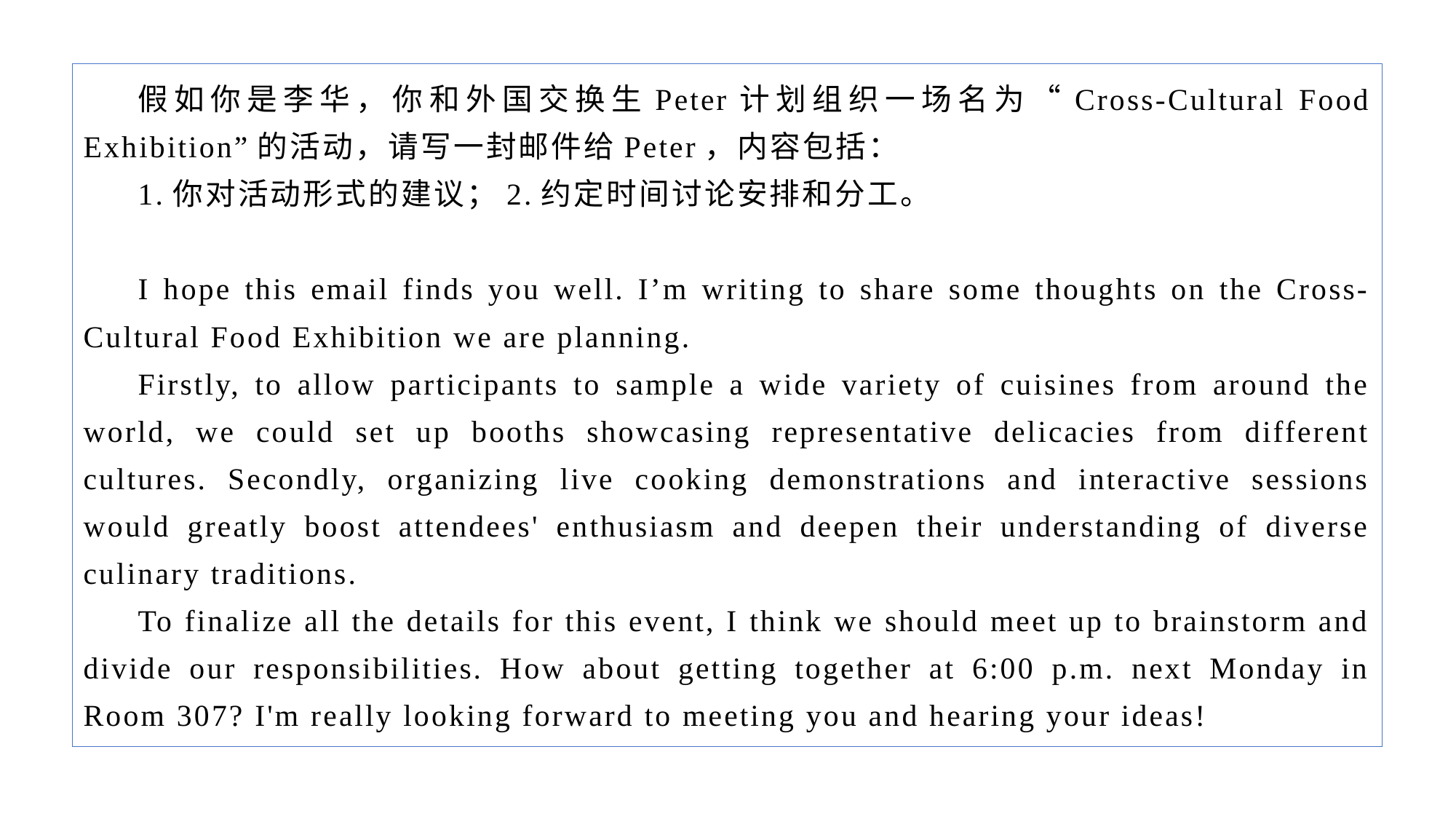

假如你是李华，你和外国交换生Peter计划组织一场名为“Cross-Cultural Food Exhibition”的活动，请写一封邮件给Peter，内容包括：
1.你对活动形式的建议；2.约定时间讨论安排和分工。

I hope this email finds you well. I’m writing to share some thoughts on the Cross-Cultural Food Exhibition we are planning.
Firstly, to allow participants to sample a wide variety of cuisines from around the world, we could set up booths showcasing representative delicacies from different cultures. Secondly, organizing live cooking demonstrations and interactive sessions would greatly boost attendees' enthusiasm and deepen their understanding of diverse culinary traditions.
To finalize all the details for this event, I think we should meet up to brainstorm and divide our responsibilities. How about getting together at 6:00 p.m. next Monday in Room 307? I'm really looking forward to meeting you and hearing your ideas!